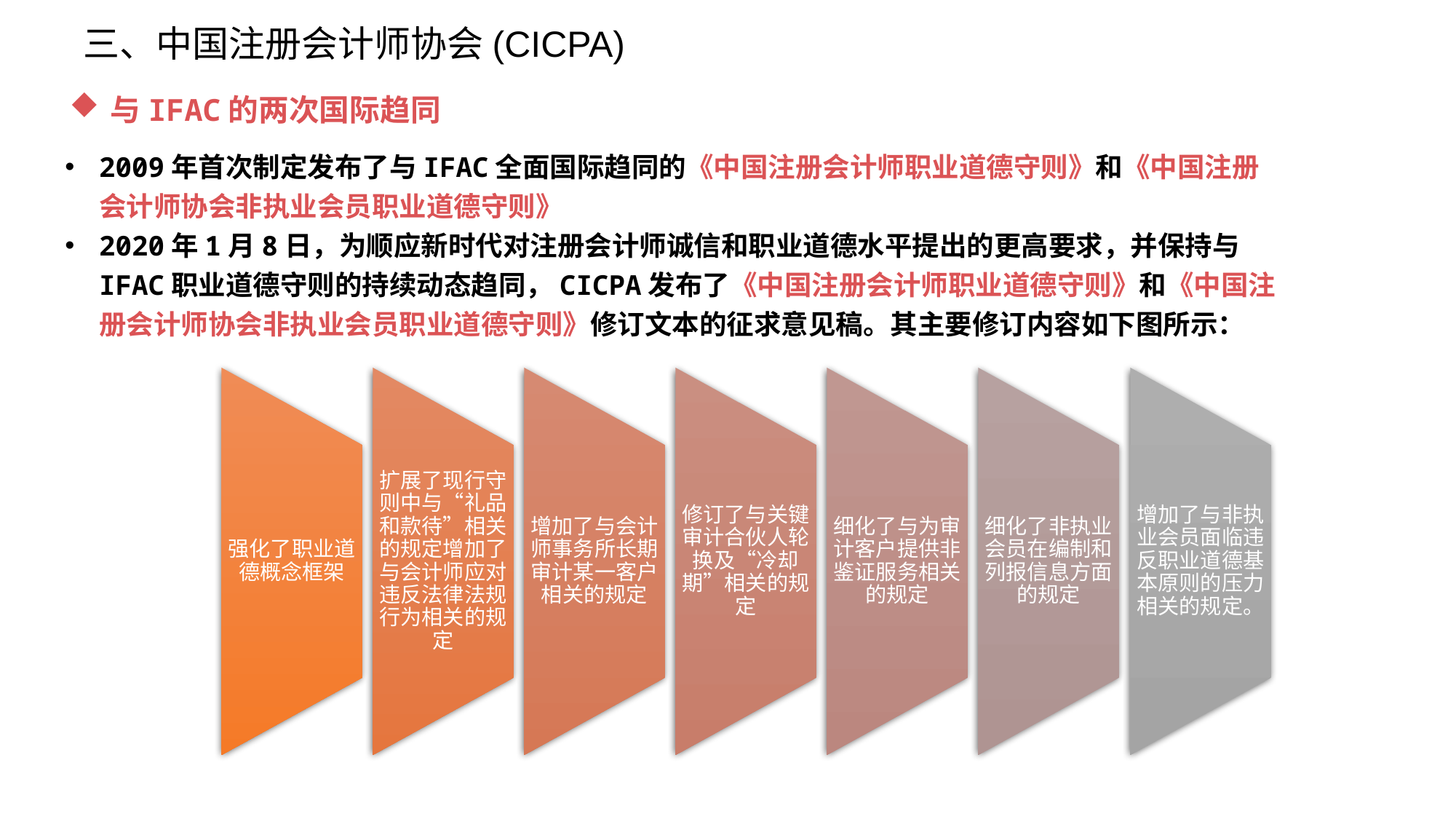

三、中国注册会计师协会(CICPA)
与IFAC的两次国际趋同
2009年首次制定发布了与IFAC全面国际趋同的《中国注册会计师职业道德守则》和《中国注册会计师协会非执业会员职业道德守则》
2020年1月8日，为顺应新时代对注册会计师诚信和职业道德水平提出的更高要求，并保持与IFAC职业道德守则的持续动态趋同，CICPA发布了《中国注册会计师职业道德守则》和《中国注册会计师协会非执业会员职业道德守则》修订文本的征求意见稿。其主要修订内容如下图所示：
强化了职业道德概念框架
扩展了现行守则中与“礼品和款待”相关的规定增加了与会计师应对违反法律法规行为相关的规定
增加了与会计师事务所长期审计某一客户相关的规定
修订了与关键审计合伙人轮换及“冷却期”相关的规定
细化了与为审计客户提供非鉴证服务相关的规定
细化了非执业会员在编制和列报信息方面的规定
增加了与非执业会员面临违反职业道德基本原则的压力相关的规定。